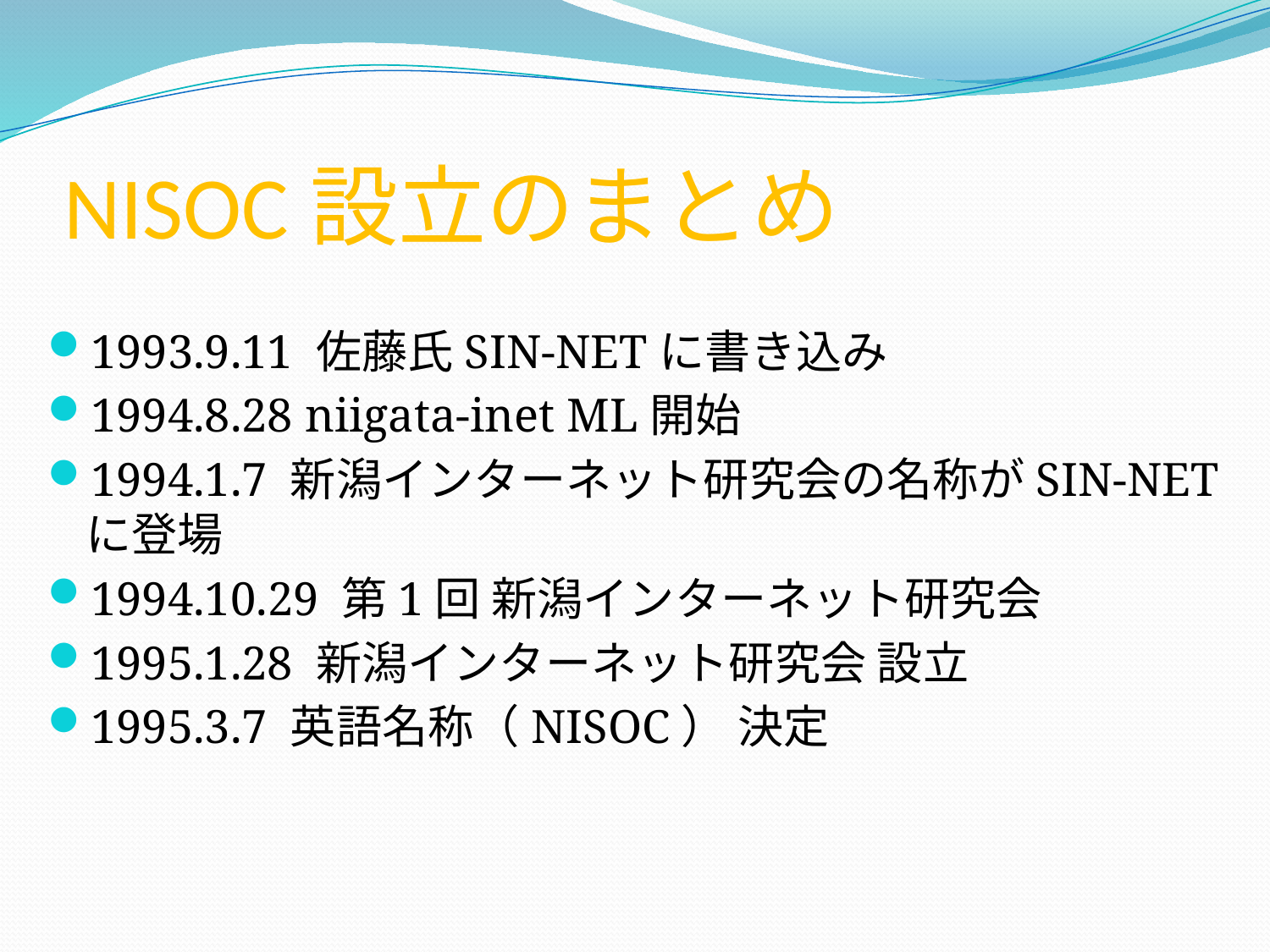

# NISOC設立のまとめ
1993.9.11 佐藤氏SIN-NETに書き込み
1994.8.28 niigata-inet ML開始
1994.1.7 新潟インターネット研究会の名称がSIN-NETに登場
1994.10.29 第1回 新潟インターネット研究会
1995.1.28 新潟インターネット研究会 設立
1995.3.7 英語名称（NISOC） 決定